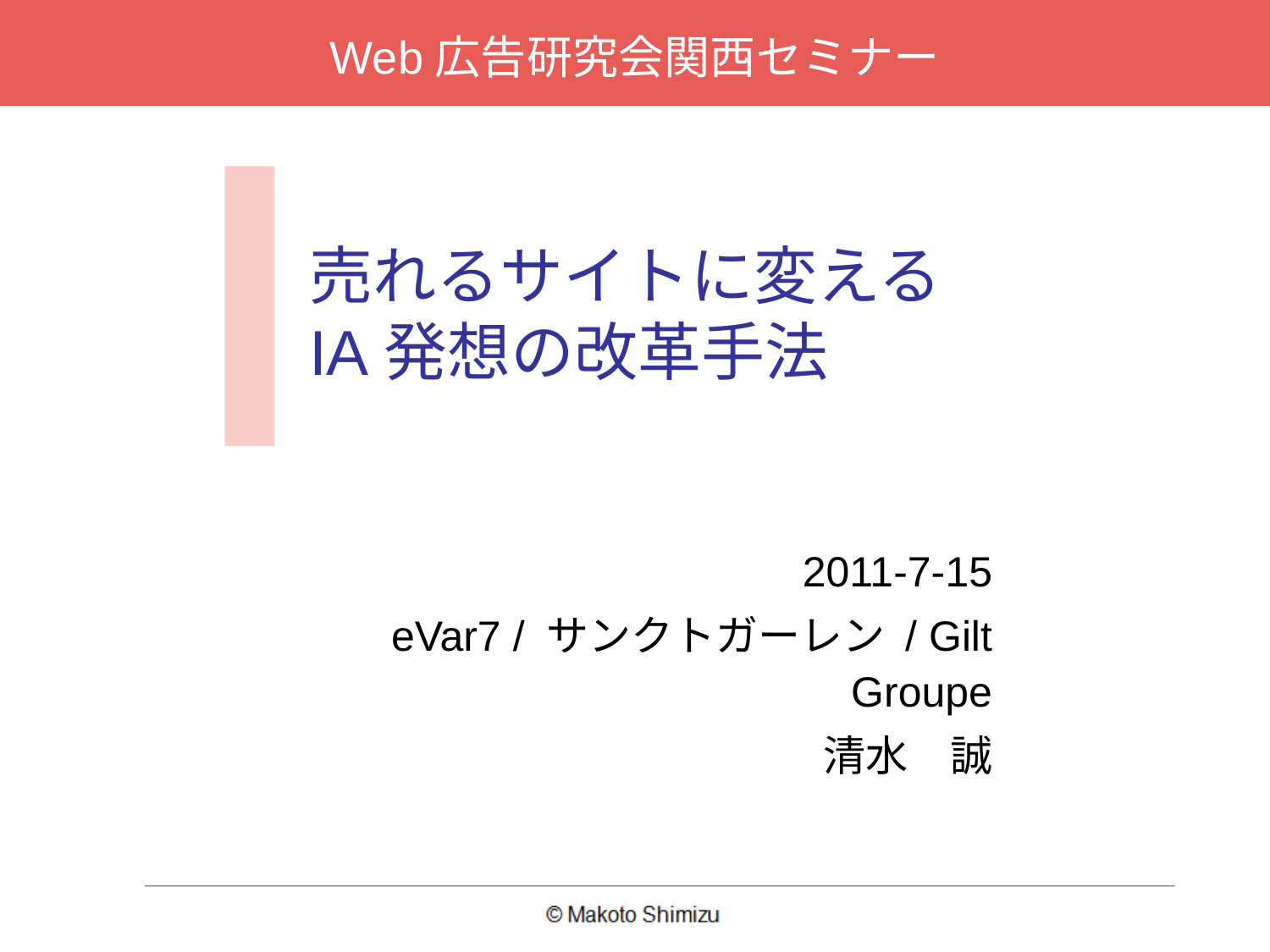

Web広告研究会関西セミナー
# 売れるサイトに変える IA発想の改革手法
2011-7-15
eVar7 / サンクトガーレン / Gilt Groupe
清水　誠